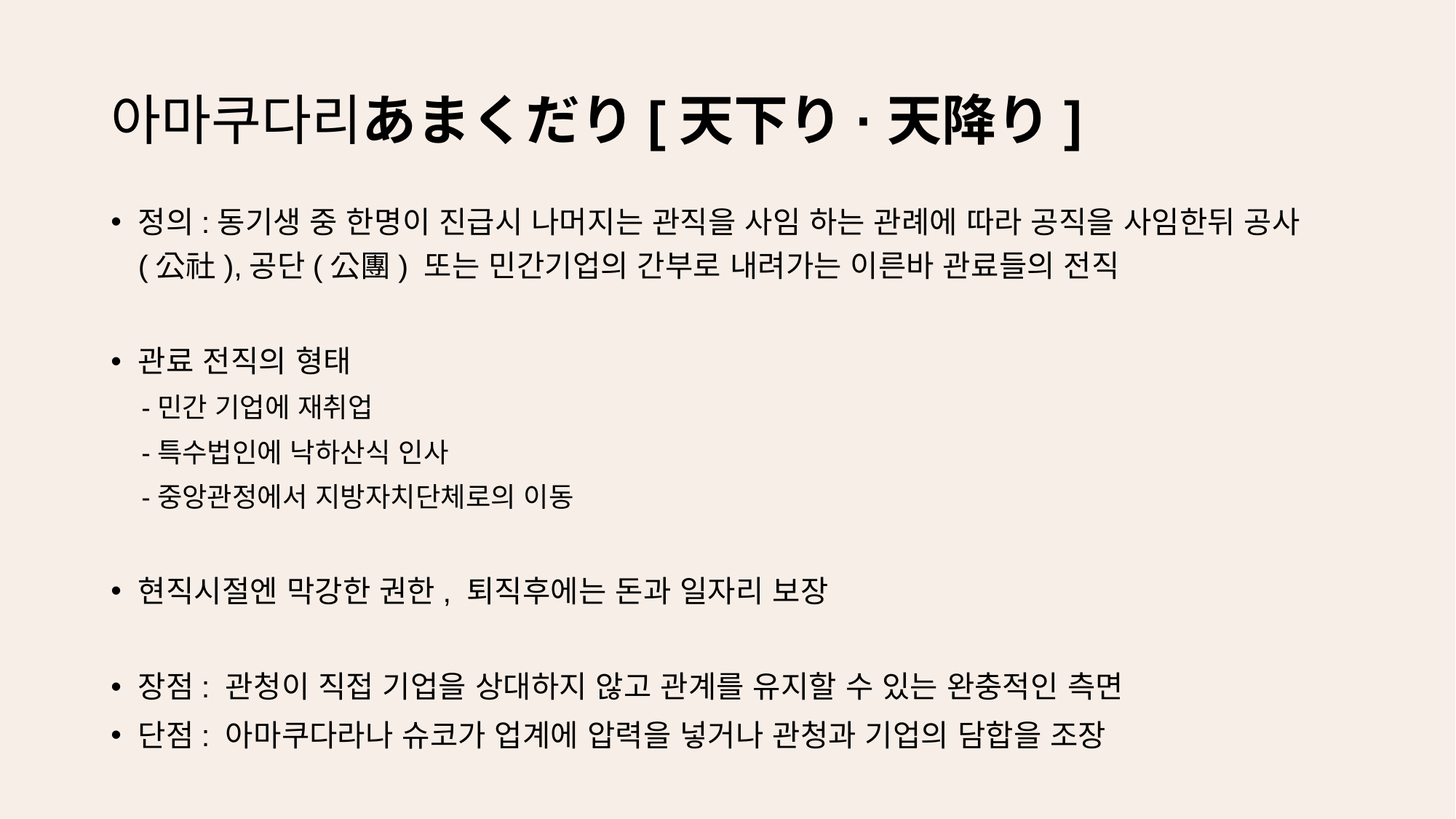

# 아마쿠다리あまくだり[天下り·天降り]
정의:동기생 중 한명이 진급시 나머지는 관직을 사임 하는 관례에 따라 공직을 사임한뒤 공사(公社),공단(公團) 또는 민간기업의 간부로 내려가는 이른바 관료들의 전직

관료 전직의 형태
    -민간 기업에 재취업
    -특수법인에 낙하산식 인사
    -중앙관정에서 지방자치단체로의 이동

현직시절엔 막강한 권한, 퇴직후에는 돈과 일자리 보장

장점: 관청이 직접 기업을 상대하지 않고 관계를 유지할 수 있는 완충적인 측면
단점: 아마쿠다라나 슈코가 업계에 압력을 넣거나 관청과 기업의 담합을 조장